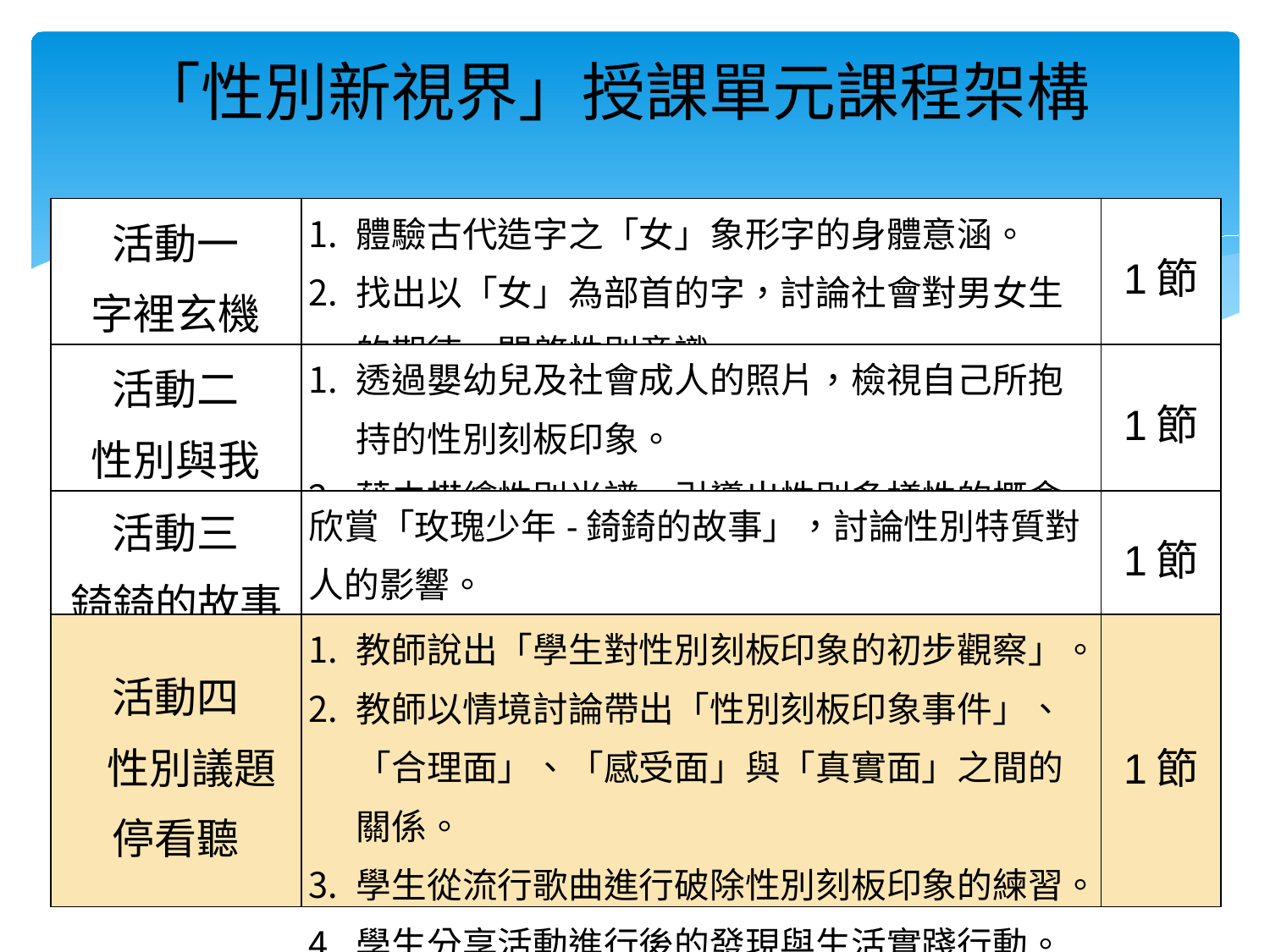

「性別新視界」授課單元課程架構
| 活動一 字裡玄機 | 體驗古代造字之「女」象形字的身體意涵。 找出以「女」為部首的字，討論社會對男女生的期待，開啓性別意識。 | 1節 |
| --- | --- | --- |
| 活動二 性別與我 | 透過嬰幼兒及社會成人的照片，檢視自己所抱持的性別刻板印象。 藉由描繪性別光譜，引導出性別多樣性的概念。 | 1節 |
| 活動三 錡錡的故事 | 欣賞「玫瑰少年-錡錡的故事」，討論性別特質對人的影響。 | 1節 |
| 活動四 性別議題 停看聽 | 教師說出「學生對性別刻板印象的初步觀察」。 教師以情境討論帶出「性別刻板印象事件」、「合理面」、「感受面」與「真實面」之間的關係。 學生從流行歌曲進行破除性別刻板印象的練習。 學生分享活動進行後的發現與生活實踐行動。 | 1節 |